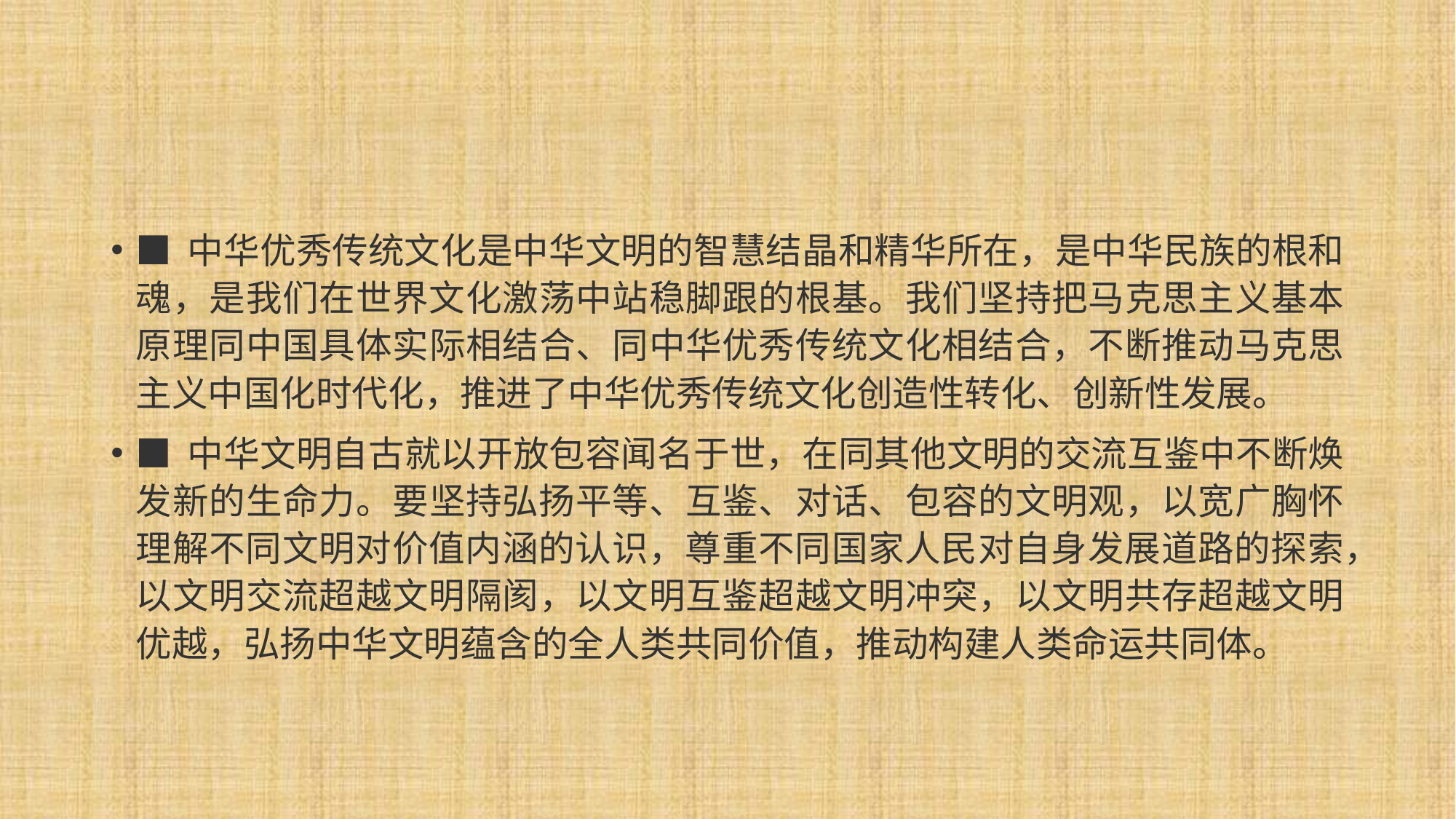

#
■ 中华优秀传统文化是中华文明的智慧结晶和精华所在，是中华民族的根和魂，是我们在世界文化激荡中站稳脚跟的根基。我们坚持把马克思主义基本原理同中国具体实际相结合、同中华优秀传统文化相结合，不断推动马克思主义中国化时代化，推进了中华优秀传统文化创造性转化、创新性发展。
■ 中华文明自古就以开放包容闻名于世，在同其他文明的交流互鉴中不断焕发新的生命力。要坚持弘扬平等、互鉴、对话、包容的文明观，以宽广胸怀理解不同文明对价值内涵的认识，尊重不同国家人民对自身发展道路的探索，以文明交流超越文明隔阂，以文明互鉴超越文明冲突，以文明共存超越文明优越，弘扬中华文明蕴含的全人类共同价值，推动构建人类命运共同体。